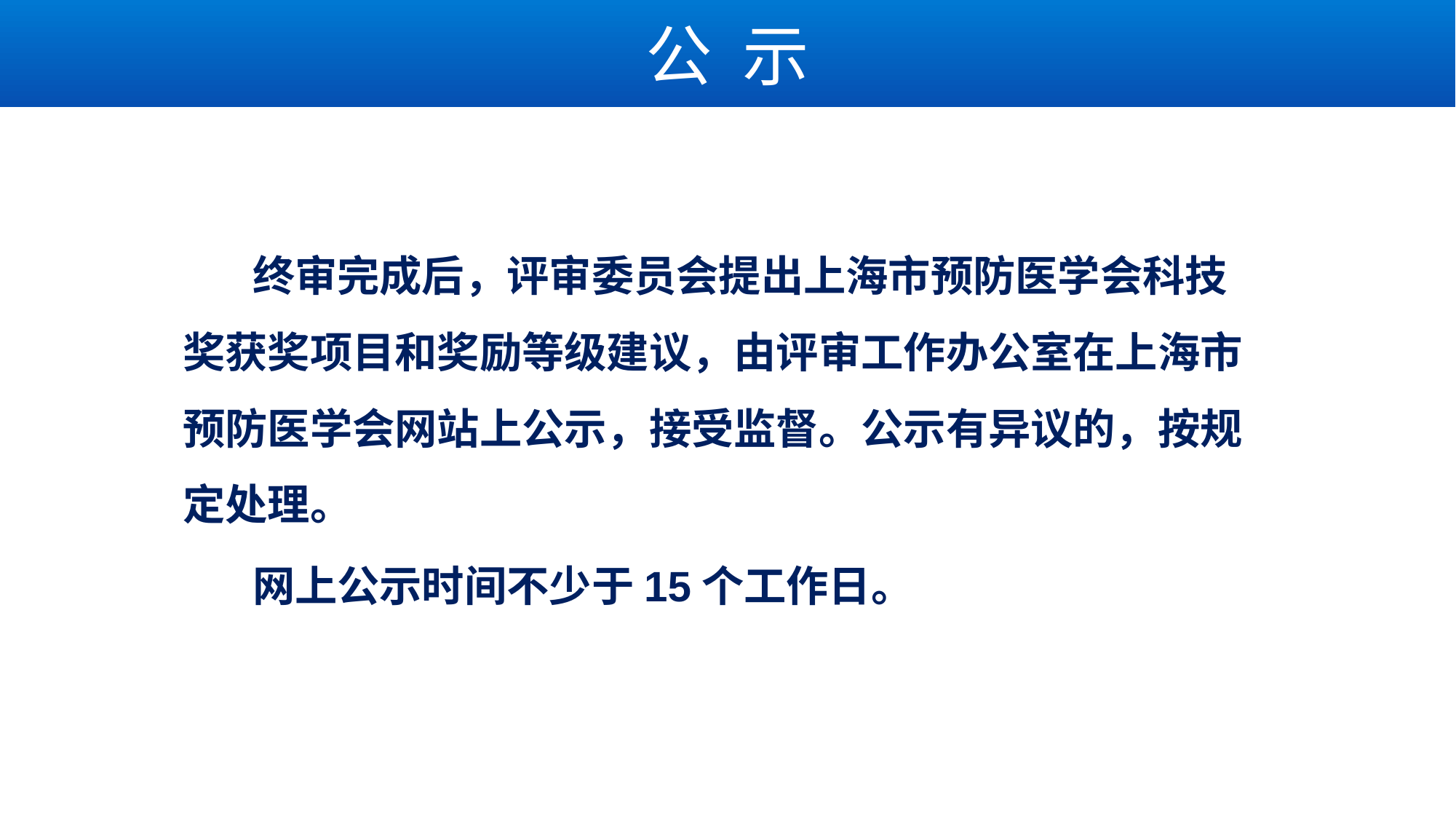

公  示
         终审完成后，评审委员会提出上海市预防医学会科技奖获奖项目和奖励等级建议，由评审工作办公室在上海市预防医学会网站上公示，接受监督。公示有异议的，按规定处理。
         网上公示时间不少于15个工作日。